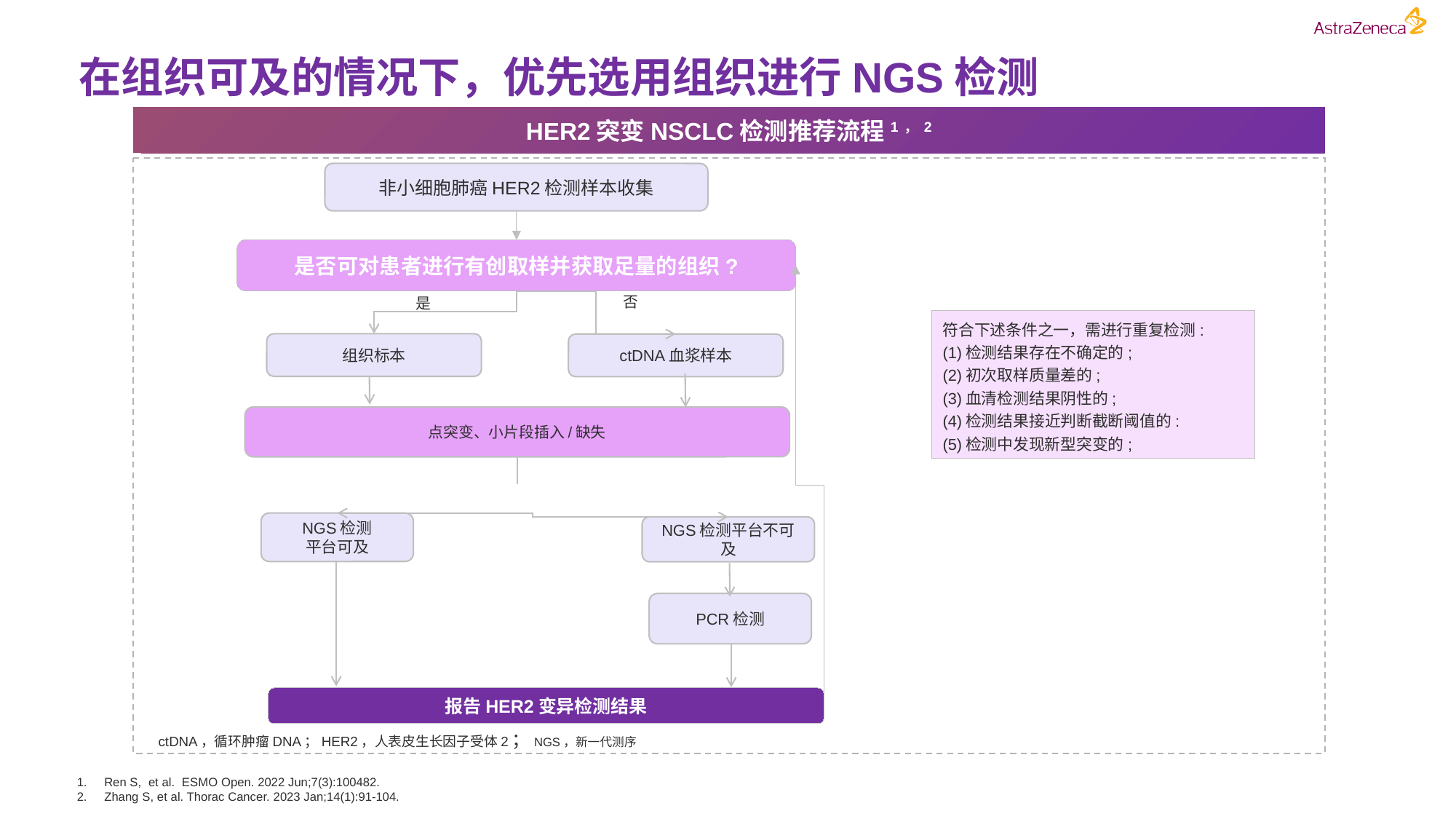

在组织可及的情况下，优先选用组织进行NGS检测
HER2突变NSCLC检测推荐流程1，2
非小细胞肺癌HER2检测样本收集
是否可对患者进行有创取样并获取足量的组织?
ctDNA血浆样本
点突变、小片段插入/缺失
NGS检测
平台可及
NGS检测平台不可及
PCR检测
符合下述条件之一，需进行重复检测:
(1)检测结果存在不确定的;
(2)初次取样质量差的;
(3)血清检测结果阴性的;
(4)检测结果接近判断截断阈值的:
(5)检测中发现新型突变的;
报告HER2变异检测结果

否
是
组织标本
ctDNA，循环肿瘤DNA；HER2，人表皮生长因子受体2；NGS，新一代测序
Ren S,  et al.  ESMO Open. 2022 Jun;7(3):100482.
Zhang S, et al. Thorac Cancer. 2023 Jan;14(1):91-104.